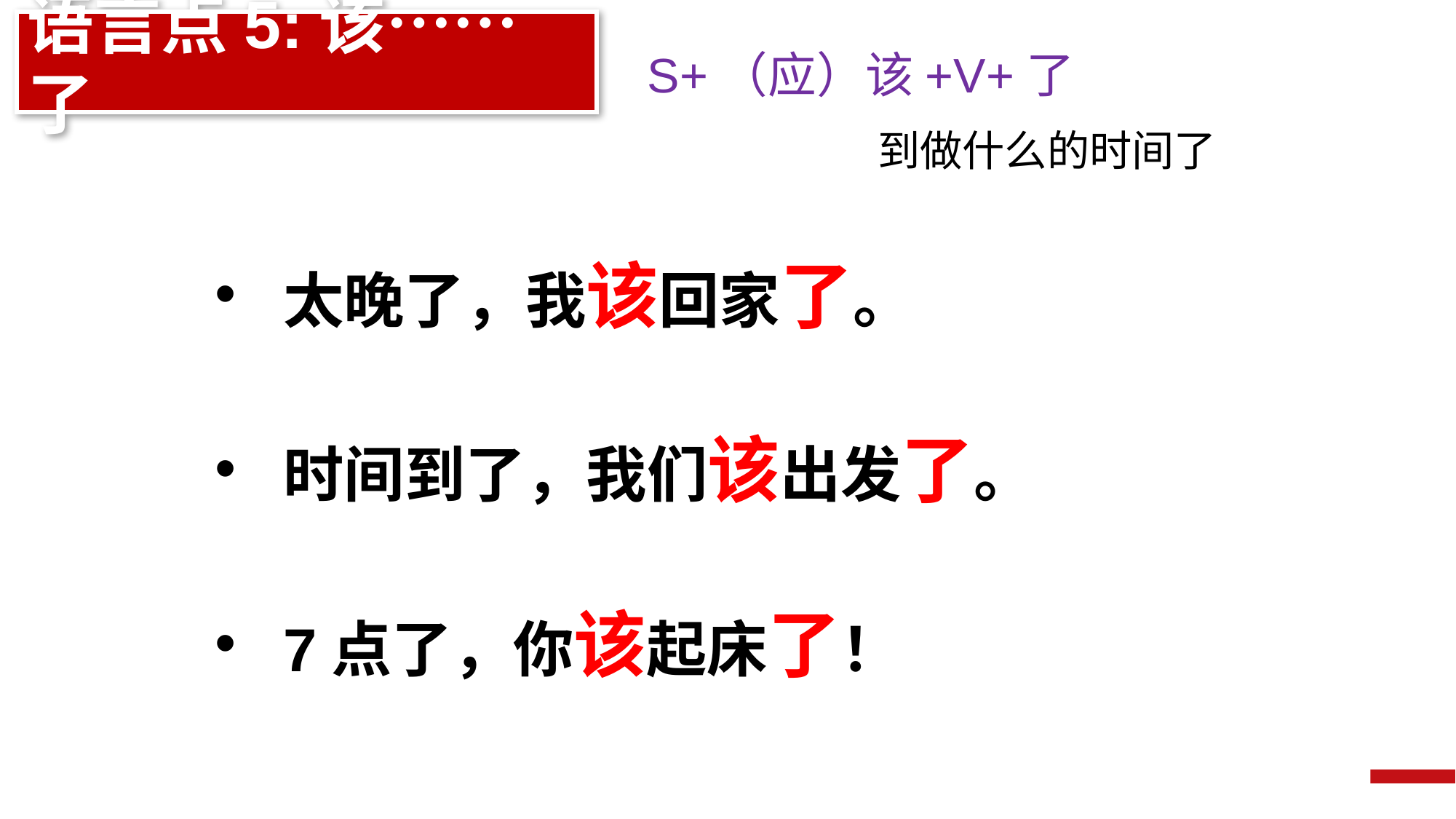

语言点5:该……了
S+（应）该+V+了
到做什么的时间了
太晚了，我该回家了。
时间到了，我们该出发了。
7点了，你该起床了！